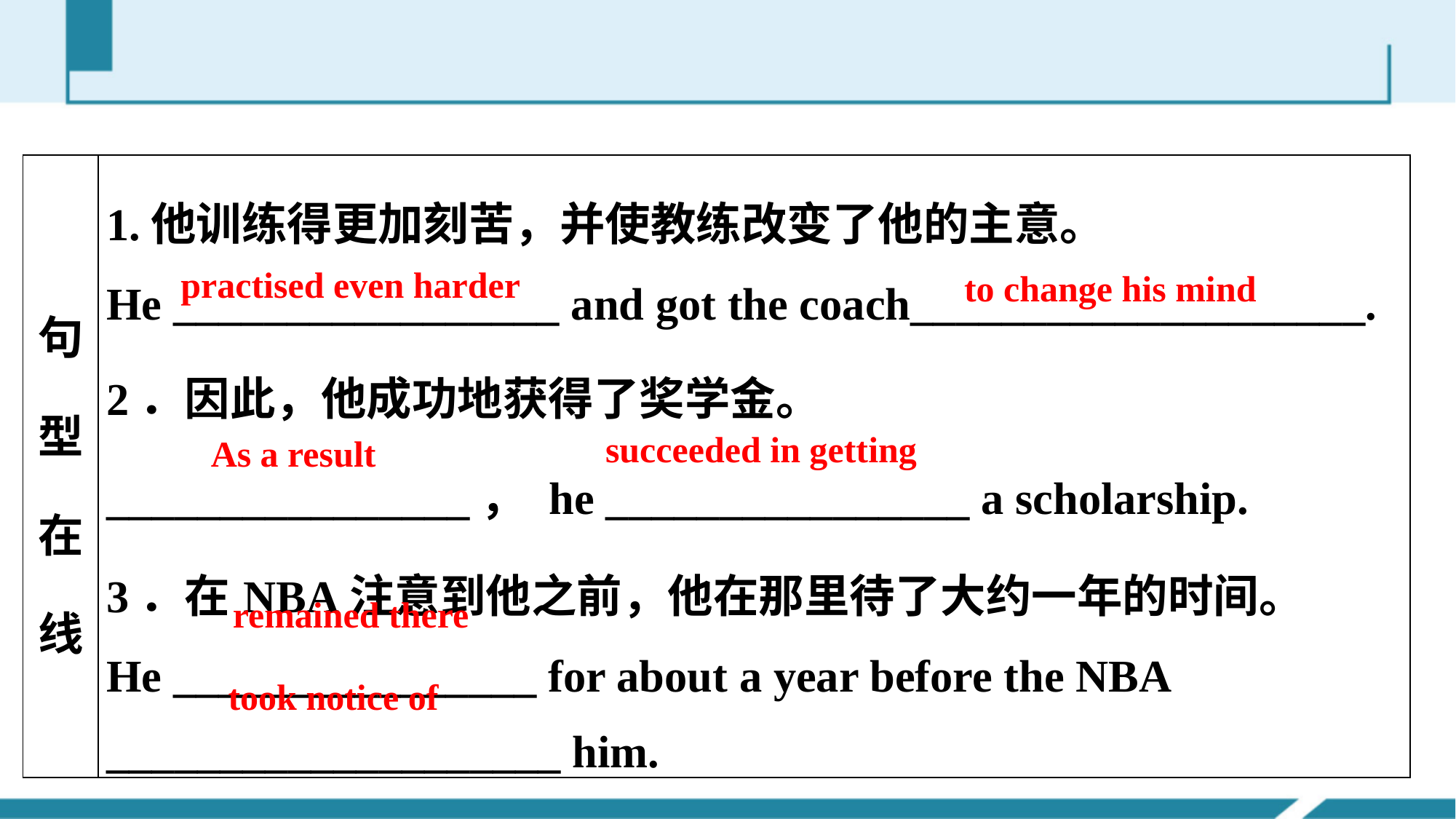

| 句型在线 | 1.他训练得更加刻苦，并使教练改变了他的主意。 He \_\_\_\_\_\_\_\_\_\_\_\_\_\_\_\_\_ and got the coach\_\_\_\_\_\_\_\_\_\_\_\_\_\_\_\_\_\_\_\_. 2．因此，他成功地获得了奖学金。 \_\_\_\_\_\_\_\_\_\_\_\_\_\_\_\_， he \_\_\_\_\_\_\_\_\_\_\_\_\_\_\_\_ a scholarship. 3．在NBA注意到他之前，他在那里待了大约一年的时间。 He \_\_\_\_\_\_\_\_\_\_\_\_\_\_\_\_ for about a year before the NBA \_\_\_\_\_\_\_\_\_\_\_\_\_\_\_\_\_\_\_\_ him. |
| --- | --- |
practised even harder
to change his mind
succeeded in getting
As a result
remained there
took notice of